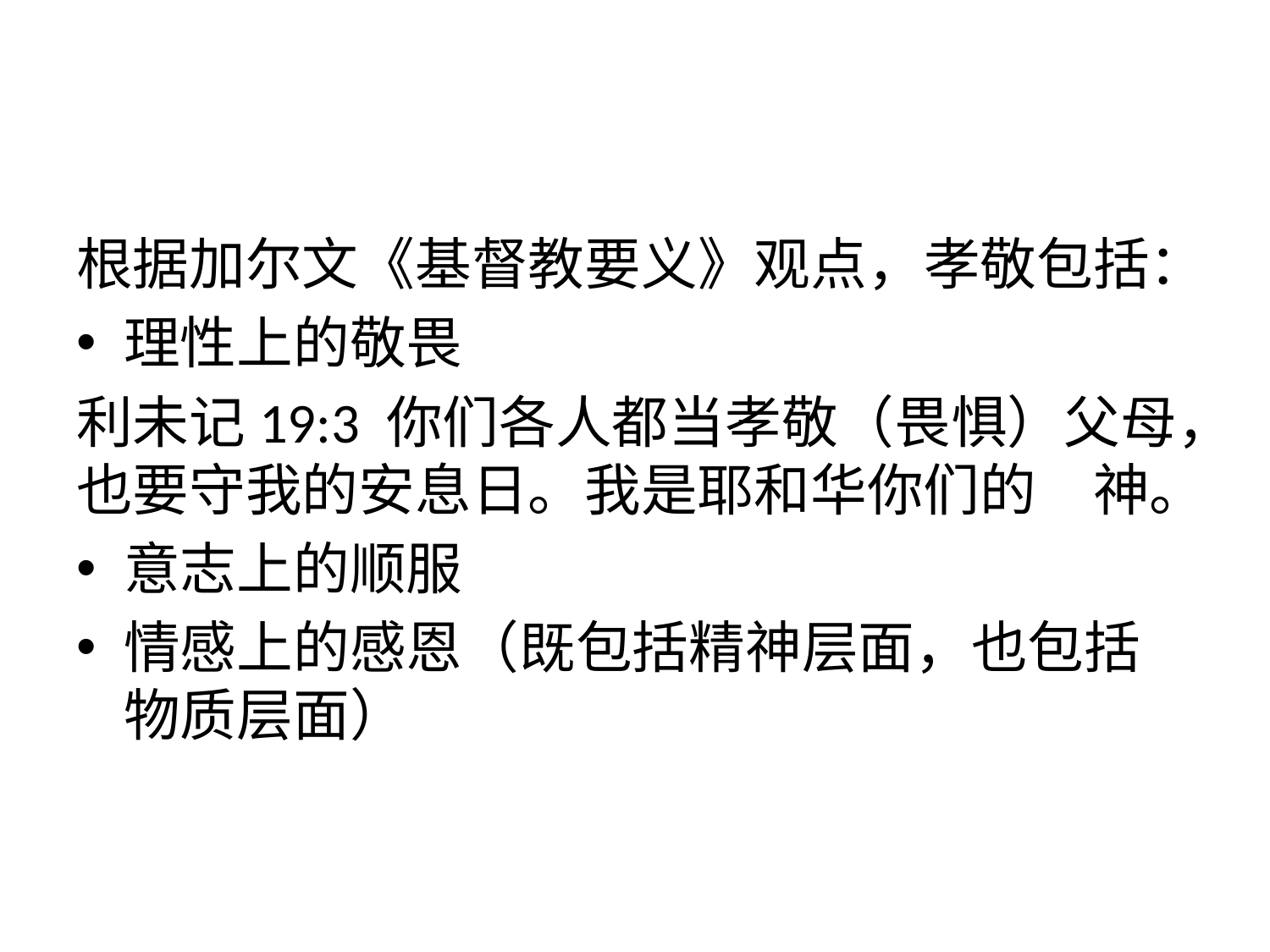

#
根据加尔文《基督教要义》观点，孝敬包括：
理性上的敬畏
利未记19:3 你们各人都当孝敬（畏惧）父母，也要守我的安息日。我是耶和华你们的　神。
意志上的顺服
情感上的感恩（既包括精神层面，也包括物质层面）